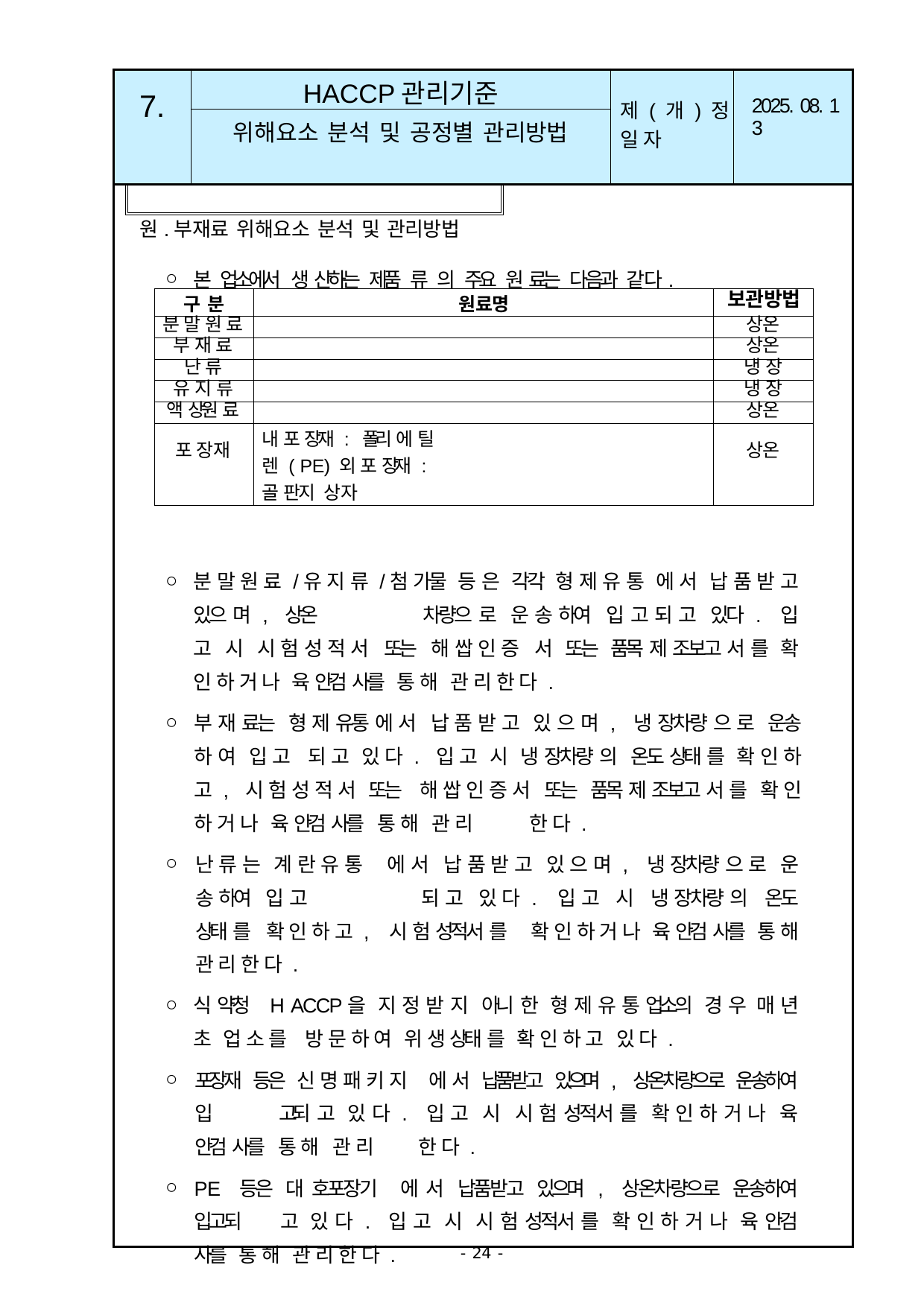

| 7. | HACCP관리기준 | 제 ( 개 ) 정 일 자 | 2025. 08. 1 3 |
| --- | --- | --- | --- |
|  | 위해요소 분석 및 공정별 관리방법 |  |  |
| 원.부재료 위해요소 분석 및 관리방법 본 업소에서 생 산하는 제품 류 의 주요 원 료는 다음과 같다. 분 말 원 료 /유 지 류 /첨 가물 등 은 각각 형 제 유 통 에 서 납 품 받 고 있으 며 , 상온 차량으 로 운 송 하여 입 고 되 고 있다 . 입 고 시 시 험 성 적 서 또는 해 쌉 인 증 서 또는 품목 제 조보고 서 를 확 인 하 거 나 육 안검 사를 통 해 관 리 한 다 . 부 재 료는 형 제 유통 에 서 납 품 받 고 있 으 며 , 냉 장차량 으 로 운송 하 여 입 고 되 고 있 다 . 입 고 시 냉 장차량 의 온도 상태 를 확 인 하 고 , 시 험 성 적 서 또는 해 쌉 인 증 서 또는 품목 제 조보고 서 를 확 인 하 거 나 육 안검 사를 통 해 관 리 한 다 . 난 류 는 계 란 유 통 에 서 납 품 받 고 있 으 며 , 냉 장차량 으 로 운 송 하여 입 고 되 고 있 다 . 입 고 시 냉 장차량 의 온도 상태 를 확 인 하 고 , 시 험 성적서 를 확 인 하 거 나 육 안검 사를 통 해 관 리 한 다 . 식 약청 H ACCP을 지 정 받 지 아니 한 형 제 유 통 업소의 경 우 매 년 초 업 소 를 방 문 하 여 위 생 상태 를 확 인 하 고 있 다 . 포장재 등은 신 명 패 키 지 에 서 납품받고 있으며 , 상온차량으로 운송하여 입 고되 고 있 다 . 입 고 시 시 험 성적서 를 확 인 하 거 나 육 안검 사를 통 해 관 리 한 다 . PE 등은 대 호포장기 에 서 납품받고 있으며 , 상온차량으로 운송하여 입고되 고 있 다 . 입 고 시 시 험 성적서 를 확 인 하 거 나 육 안검 사를 통 해 관 리 한 다 . |  |  |  |

| 구 분 | 원료명 | 보관방법 |
| --- | --- | --- |
| 분 말 원 료 |  | 상온 |
| 부 재 료 |  | 상온 |
| 난 류 |  | 냉 장 |
| 유 지 류 |  | 냉 장 |
| 액 상원 료 |  | 상온 |
| 포 장재 | 내 포 장재 : 폴리 에 틸 렌 ( PE) 외 포 장재 : 골 판지 상자 | 상온 |
- 24 -